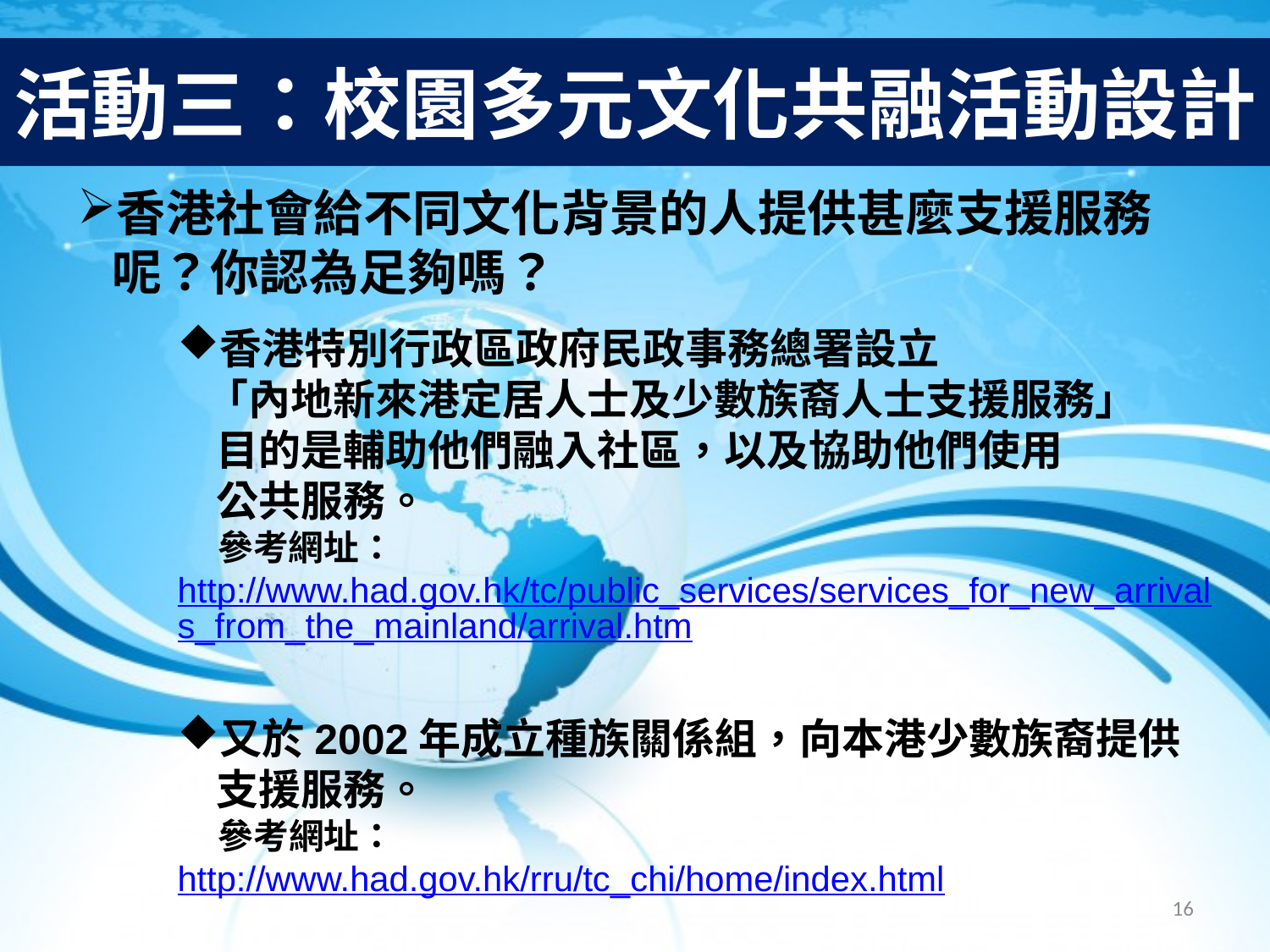

# 活動三：校園多元文化共融活動設計
香港社會給不同文化背景的人提供甚麼支援服務
  呢？你認為足夠嗎？
香港特別行政區政府民政事務總署設立
  「內地新來港定居人士及少數族裔人士支援服務」
   目的是輔助他們融入社區，以及協助他們使用
   公共服務。
    參考網址：
http://www.had.gov.hk/tc/public_services/services_for_new_arrivals_from_the_mainland/arrival.htm
又於2002年成立種族關係組，向本港少數族裔提供
   支援服務。
    參考網址：
http://www.had.gov.hk/rru/tc_chi/home/index.html
16